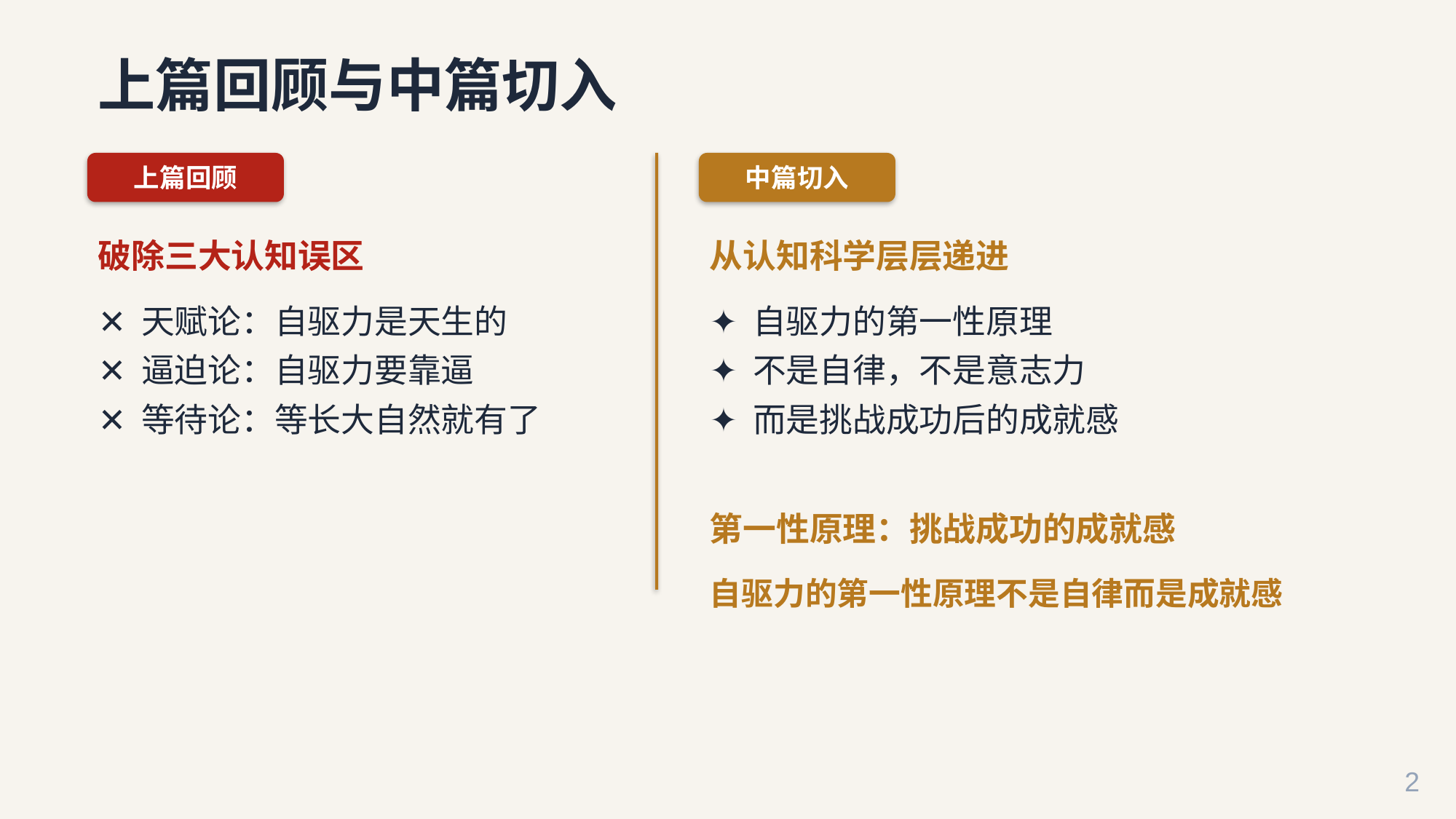

上篇回顾与中篇切入
上篇回顾

中篇切入
破除三大认知误区
从认知科学层层递进
✕ 天赋论：自驱力是天生的
✕ 逼迫论：自驱力要靠逼
✕ 等待论：等长大自然就有了
✦ 自驱力的第一性原理
✦ 不是自律，不是意志力
✦ 而是挑战成功后的成就感
第一性原理：挑战成功的成就感
自驱力的第一性原理不是自律而是成就感
2